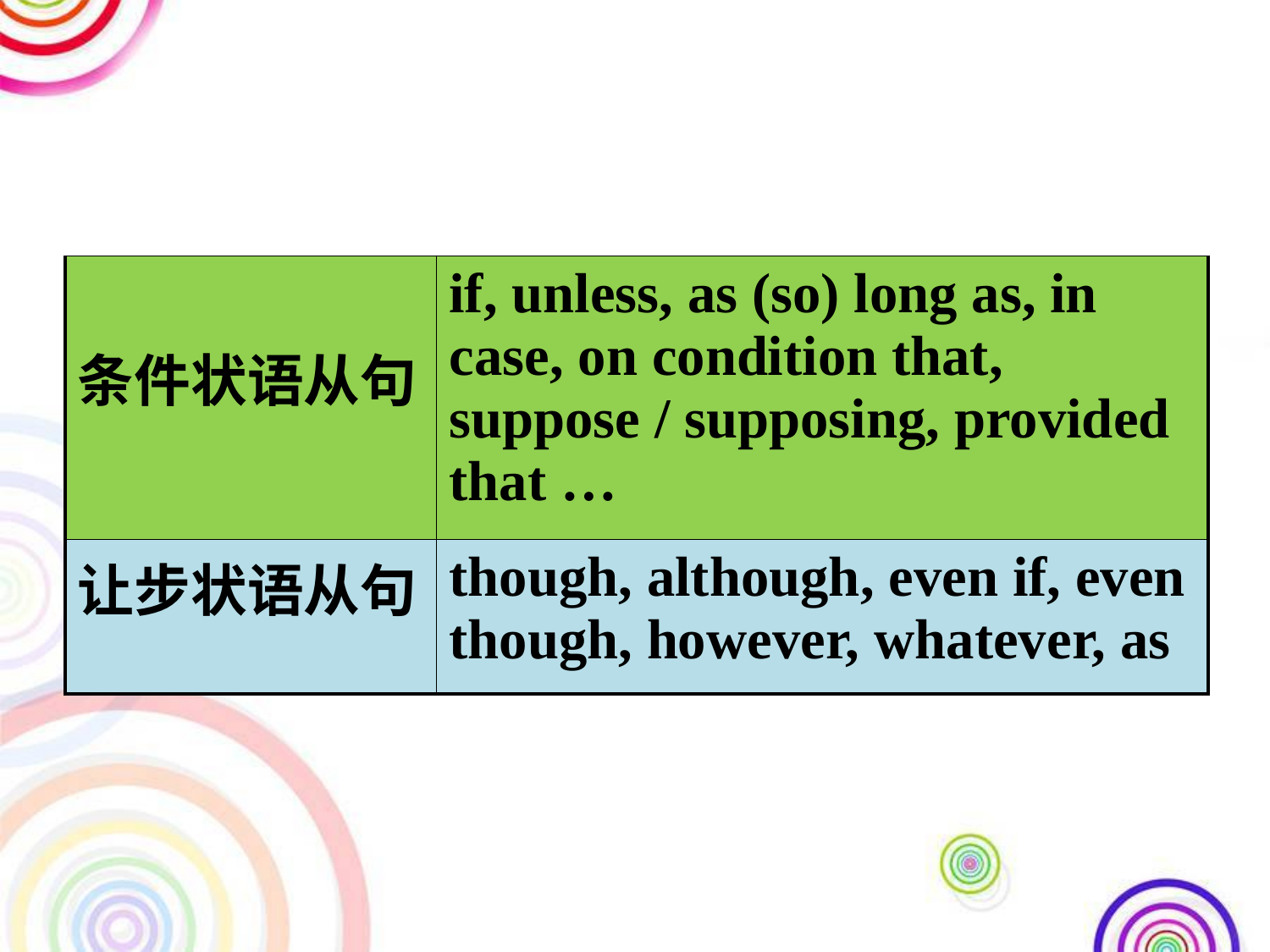

| 条件状语从句 | if, unless, as (so) long as, in case, on condition that, suppose / supposing, provided that … |
| --- | --- |
| 让步状语从句 | though, although, even if, even though, however, whatever, as |